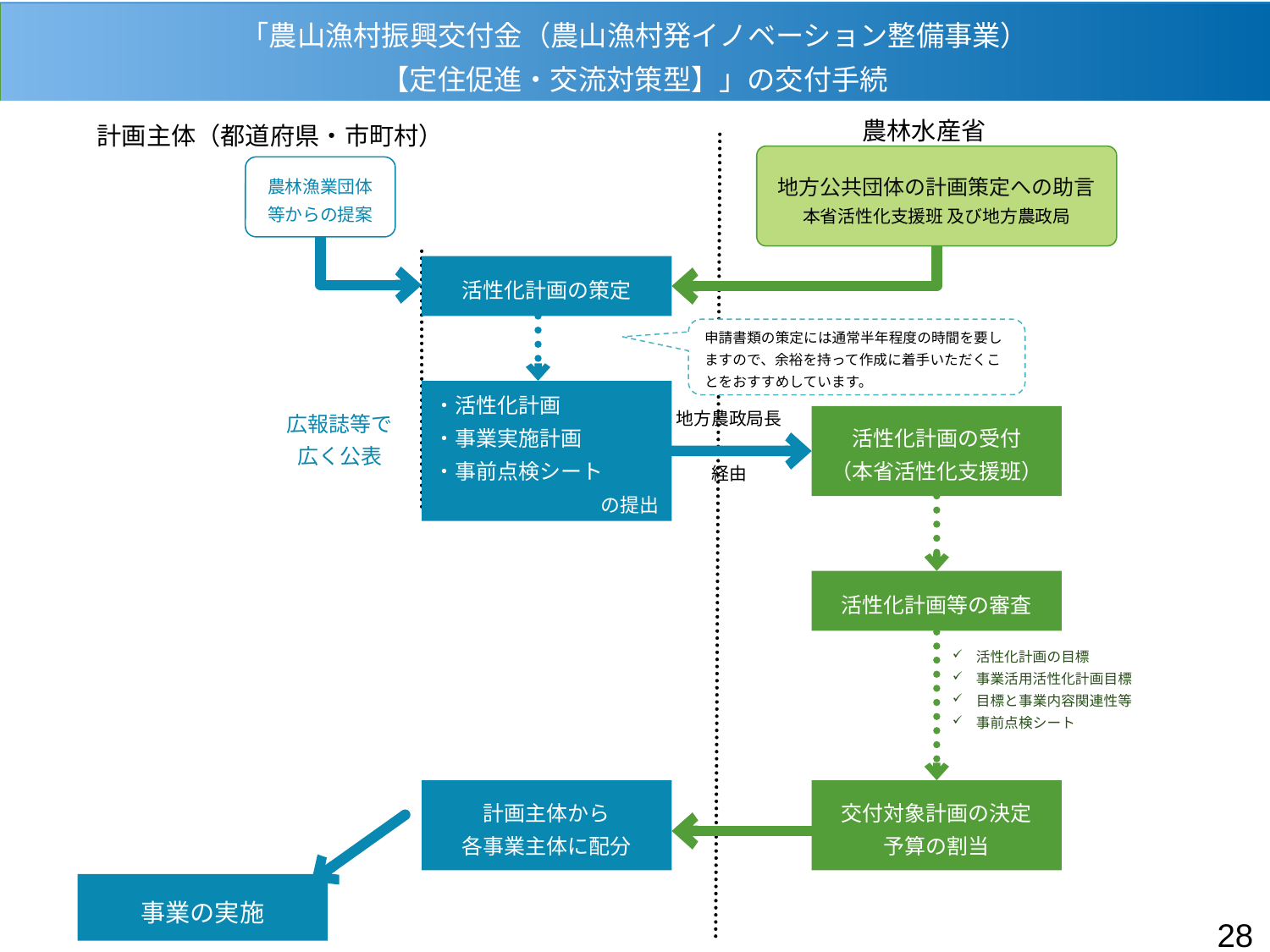

「農山漁村振興交付金（農山漁村発イノベーション整備事業）
【定住促進・交流対策型】」の交付手続
農林水産省
計画主体（都道府県・市町村）

地方公共団体の計画策定への助言
本省活性化支援班 及び地方農政局
農林漁業団体等からの提案

活性化計画の策定

申請書類の策定には通常半年程度の時間を要し
ますので、余裕を持って作成に着手いただくこ
とをおすすめしています。
・活性化計画
・事業実施計画
・事前点検シート
　　　　の提出
広報誌等で
広く公表
地方農政局長

経由
活性化計画の受付
（本省活性化支援班）

活性化計画等の審査
活性化計画の目標
事業活用活性化計画目標
目標と事業内容関連性等
事前点検シート

計画主体から
各事業主体に配分
交付対象計画の決定
予算の割当

事業の実施
28